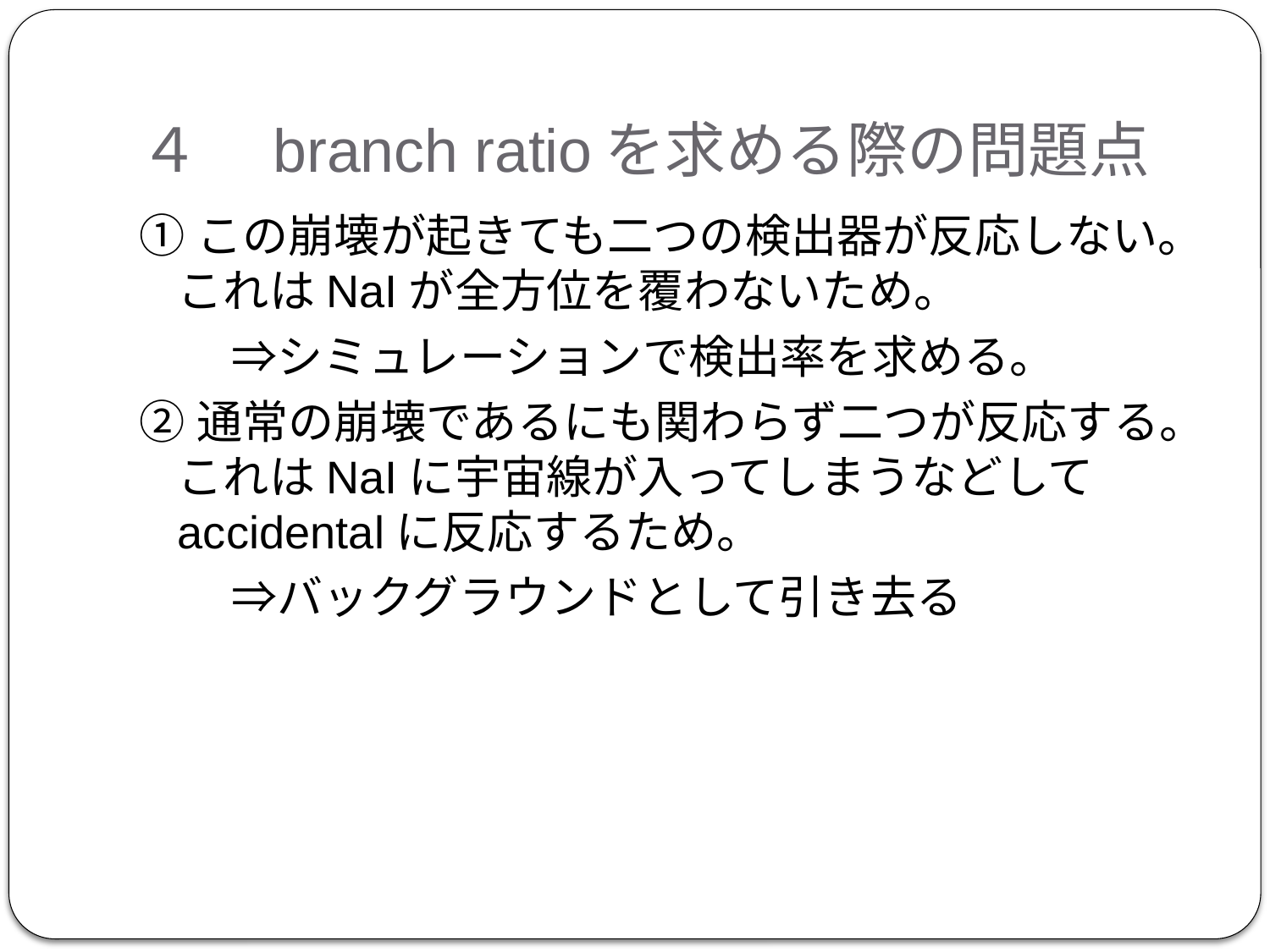

# ４　branch ratioを求める際の問題点
①この崩壊が起きても二つの検出器が反応しない。これはNaIが全方位を覆わないため。
　　⇒シミュレーションで検出率を求める。
②通常の崩壊であるにも関わらず二つが反応する。これはNaIに宇宙線が入ってしまうなどしてaccidentalに反応するため。
　　⇒バックグラウンドとして引き去る